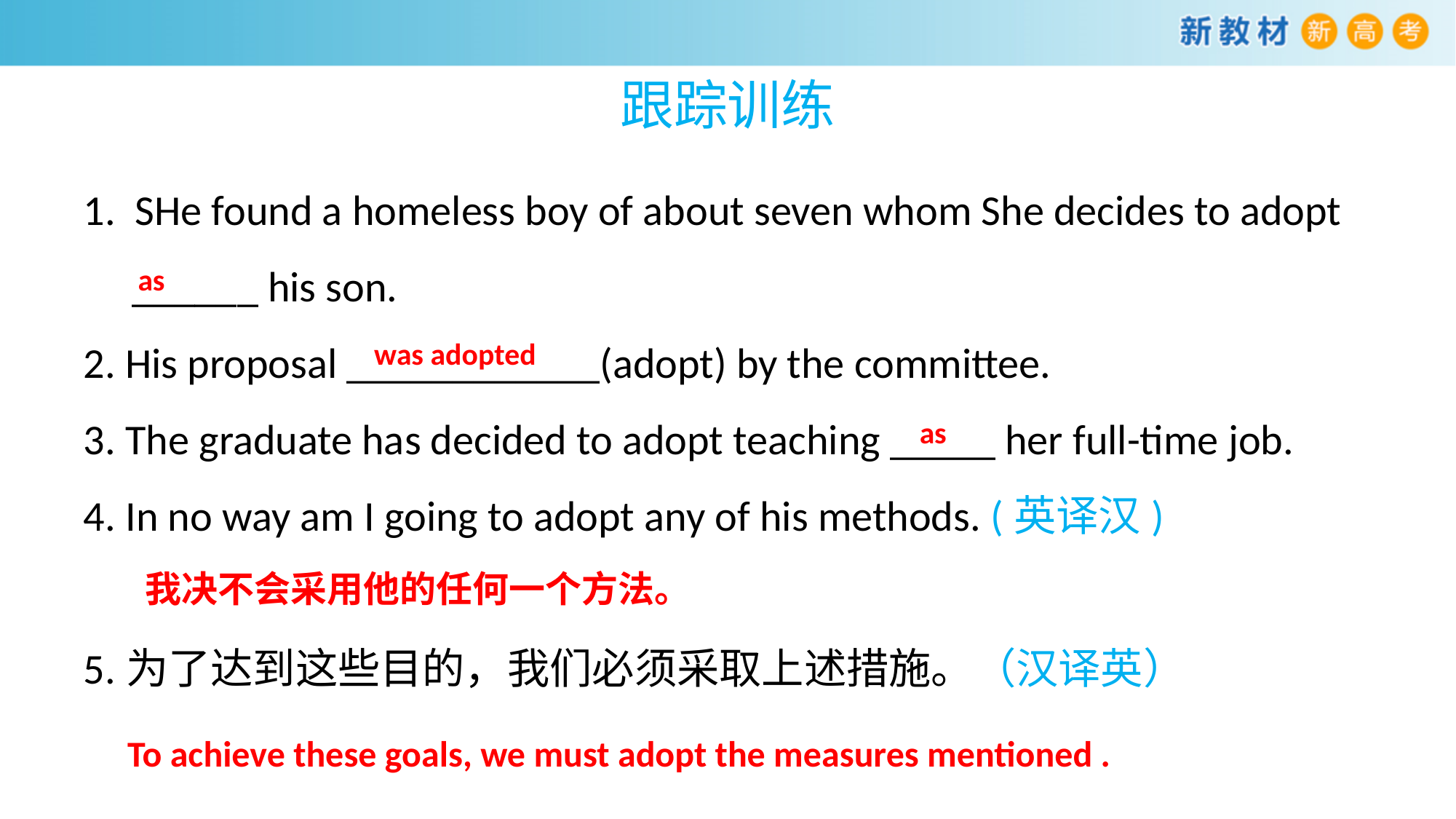

# 跟踪训练
1.  SHe found a homeless boy of about seven whom She decides to adopt         ______ his son.
2. His proposal ____________(adopt) by the committee.
3. The graduate has decided to adopt teaching _____ her full-time job.
4. In no way am I going to adopt any of his methods. (英译汉)

5.为了达到这些目的，我们必须采取上述措施。（汉译英）

     as
was adopted
   as
我决不会采用他的任何一个方法。
To achieve these goals, we must adopt the measures mentioned .